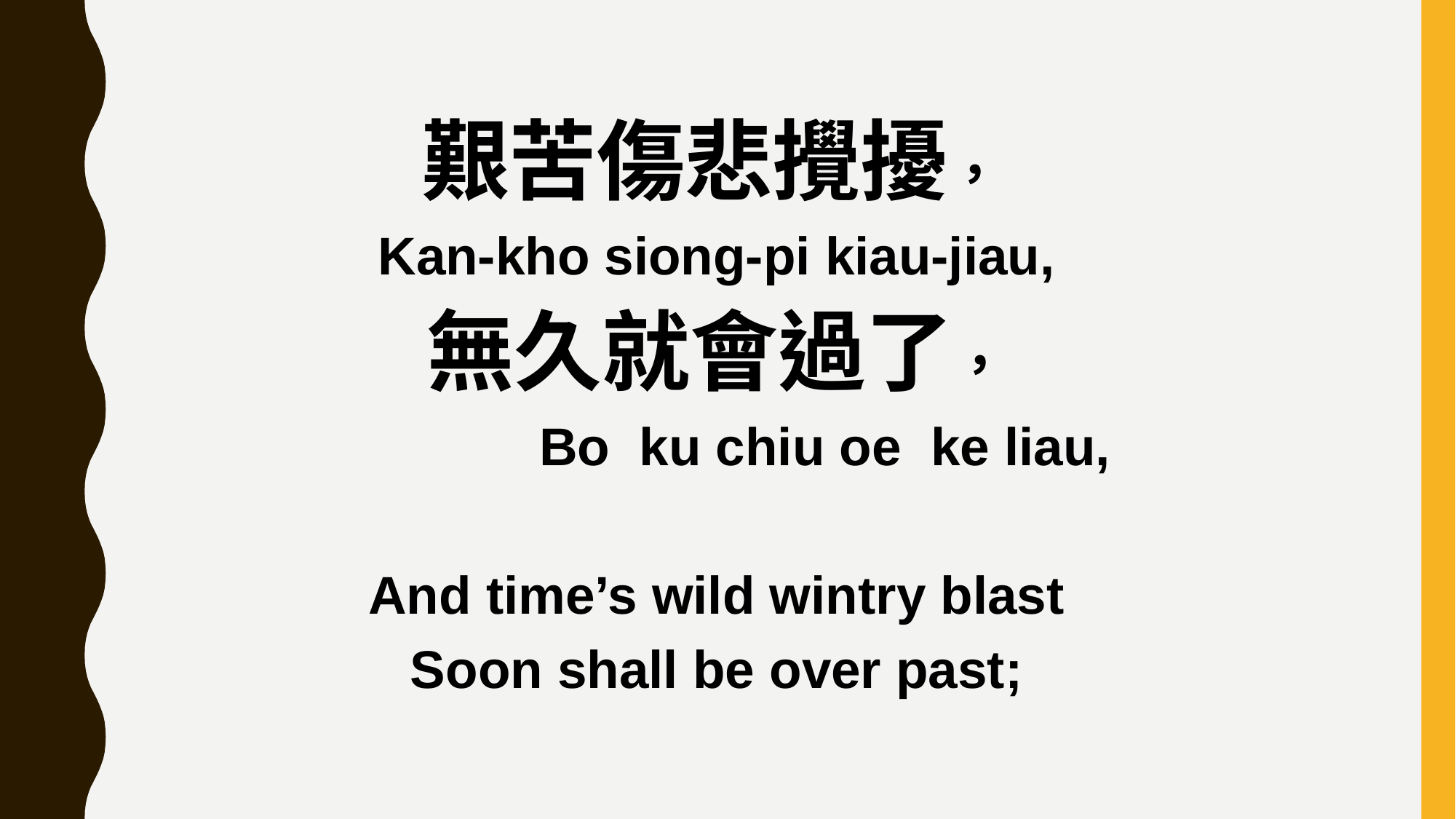

艱苦傷悲攪擾，
Kan-kho siong-pi kiau-jiau,
無久就會過了，
                         Bo  ku chiu oe  ke liau,

And time’s wild wintry blast
Soon shall be over past;